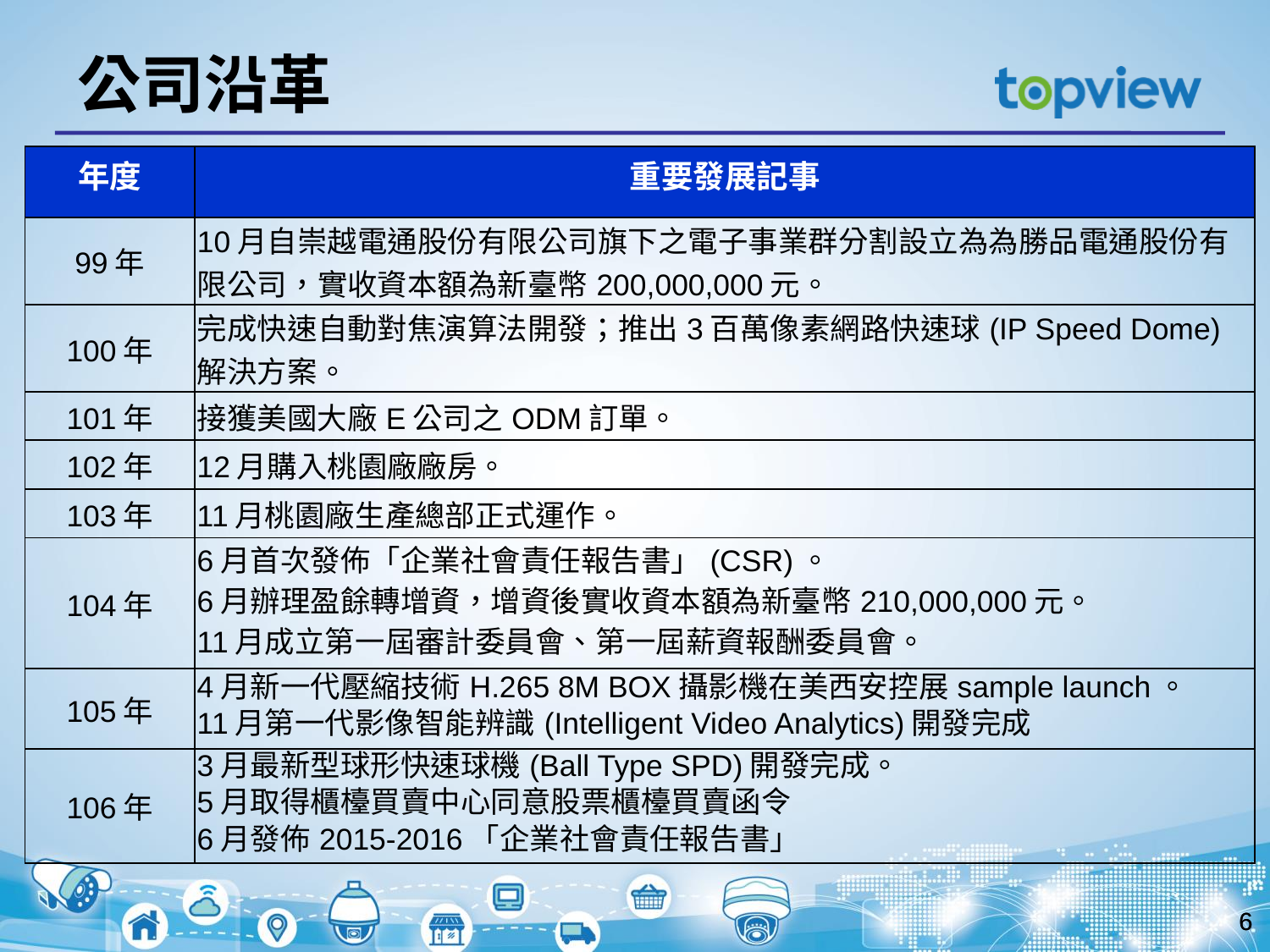

公司沿革

| 年度 | 重要發展記事 |
| --- | --- |
| 99年 | 10月自崇越電通股份有限公司旗下之電子事業群分割設立為為勝品電通股份有限公司，實收資本額為新臺幣200,000,000元。 |
| 100年 | 完成快速自動對焦演算法開發；推出3百萬像素網路快速球(IP Speed Dome)解決方案。 |
| 101年 | 接獲美國大廠E公司之ODM訂單。 |
| 102年 | 12月購入桃園廠廠房。 |
| 103年 | 11月桃園廠生產總部正式運作。 |
| 104年 | 6月首次發佈「企業社會責任報告書」(CSR)。 6月辦理盈餘轉增資，增資後實收資本額為新臺幣210,000,000元。 11月成立第一屆審計委員會、第一屆薪資報酬委員會。 |
| 105年 | 4月新一代壓縮技術H.265 8M BOX攝影機在美西安控展sample launch。 11月第一代影像智能辨識(Intelligent Video Analytics)開發完成 |
| 106年 | 3月最新型球形快速球機(Ball Type SPD)開發完成。 5月取得櫃檯買賣中心同意股票櫃檯買賣函令 6月發佈2015-2016「企業社會責任報告書」 |